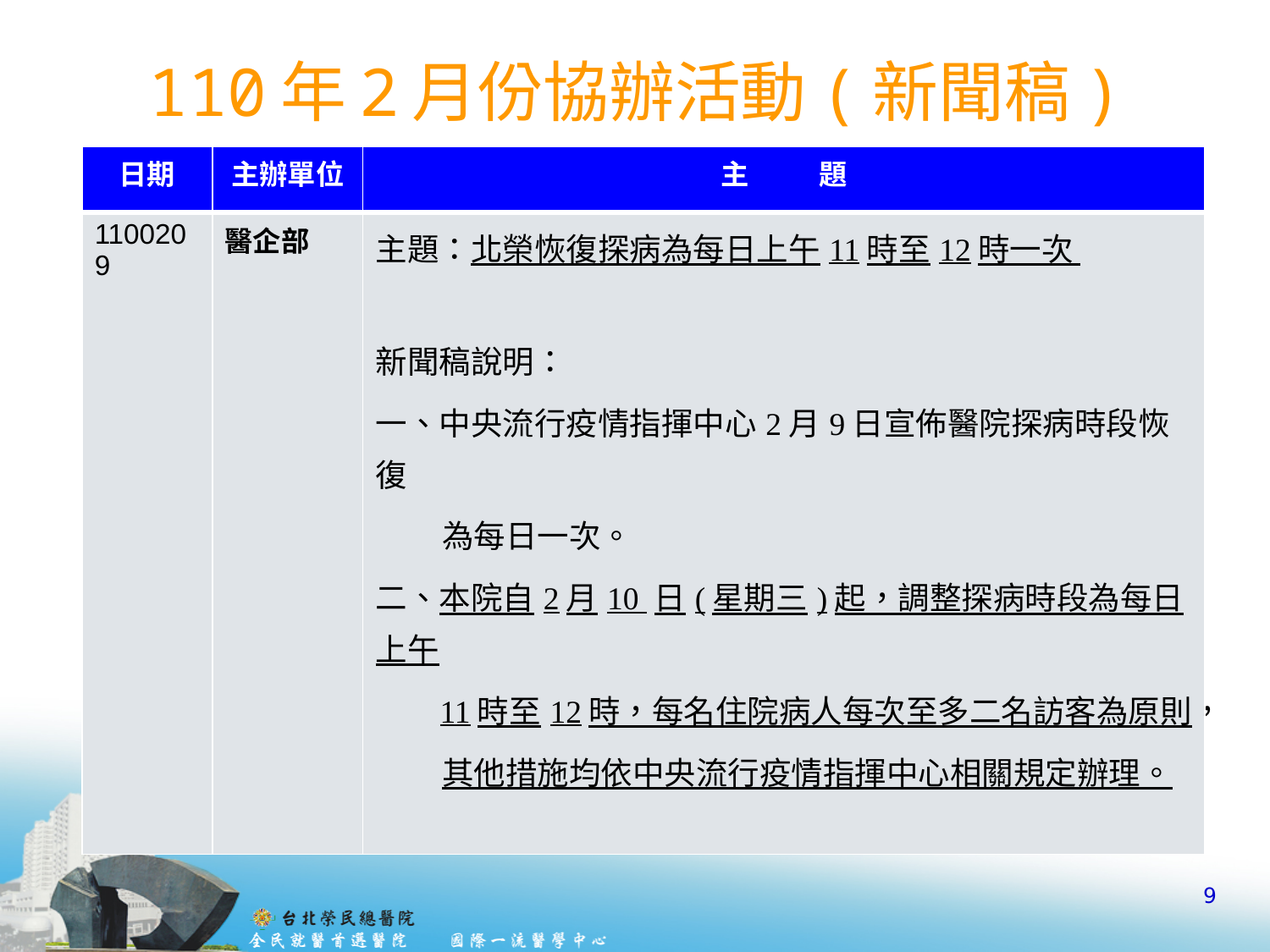

# 110年2月份協辦活動(新聞稿)
| 日期 | 主辦單位 | 主 題 |
| --- | --- | --- |
| 1100209 | 醫企部 | 主題：北榮恢復探病為每日上午11時至12時一次 新聞稿說明： 一、中央流行疫情指揮中心2月9日宣佈醫院探病時段恢復 為每日一次。 二、本院自2月10 日(星期三)起，調整探病時段為每日上午 11時至12時，每名住院病人每次至多二名訪客為原則， 其他措施均依中央流行疫情指揮中心相關規定辦理。 |
9